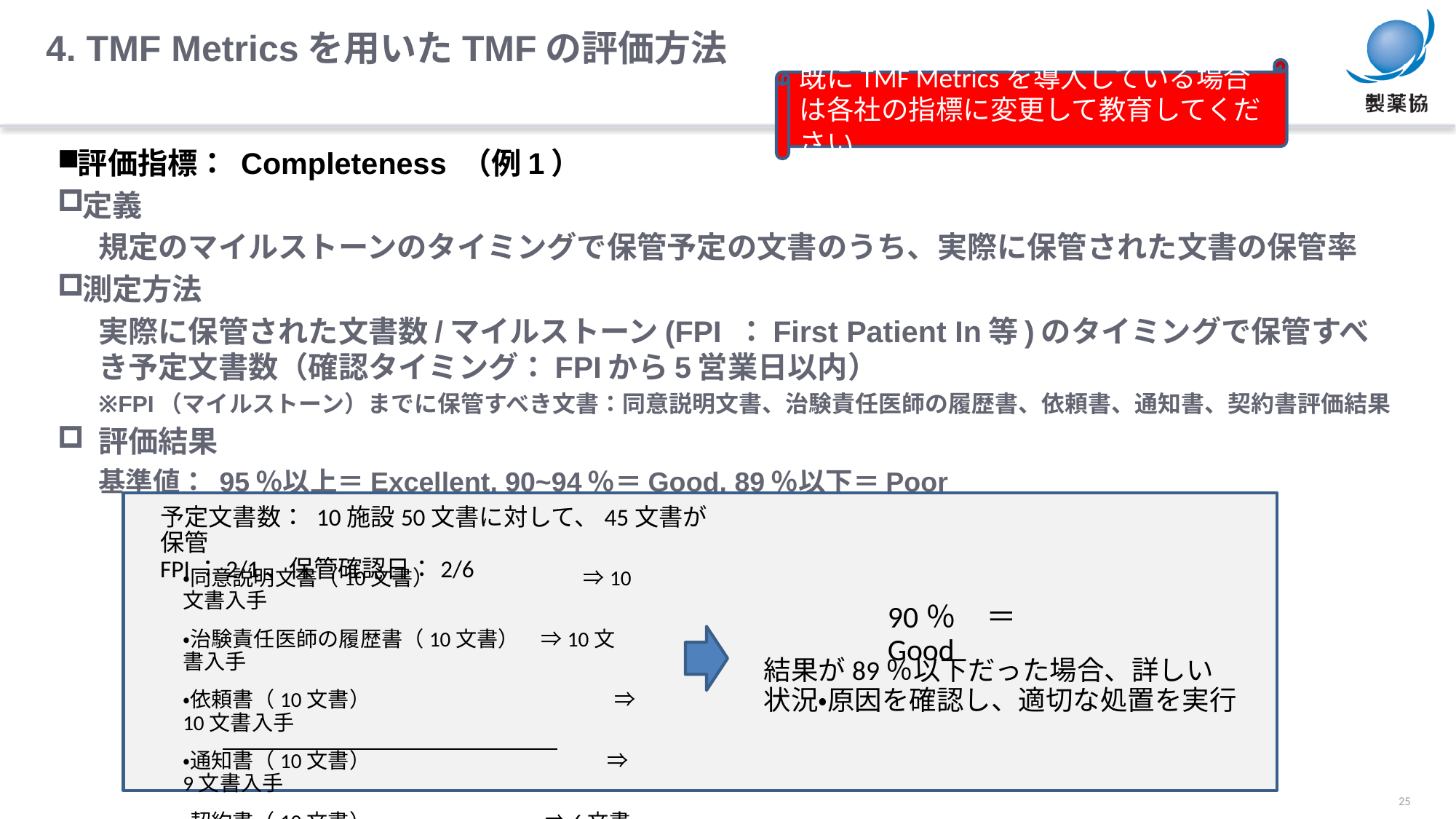

4. TMF Metricsを用いたTMFの評価方法
既にTMF Metricsを導入している場合は各社の指標に変更して教育してください
評価指標： Completeness （例1）
定義
規定のマイルストーンのタイミングで保管予定の文書のうち、実際に保管された文書の保管率
測定方法
実際に保管された文書数/マイルストーン(FPI ：First Patient In等)のタイミングで保管すべき予定文書数（確認タイミング：FPIから5営業日以内）
※FPI（マイルストーン）までに保管すべき文書：同意説明文書、治験責任医師の履歴書、依頼書、通知書、契約書評価結果
評価結果
基準値： 95％以上＝Excellent, 90~94％＝Good, 89％以下＝Poor

予定文書数： 10施設50文書に対して、45文書が保管
FPI：2/1、保管確認日：2/6
・同意説明文書（10文書）　　　　　　　⇒10文書入手
・治験責任医師の履歴書（10文書）　⇒10文書入手
・依頼書（10文書）　　　　　 　　　　 　　⇒10文書入手
・通知書（10文書）　　　　　　    　 　　　⇒9文書入手
・契約書（10文書）　                            　⇒6文書入手
    合計　50文書　　                       　　　　45文書
90％　＝　Good

結果が89％以下だった場合、詳しい状況・原因を確認し、適切な処置を実行
25